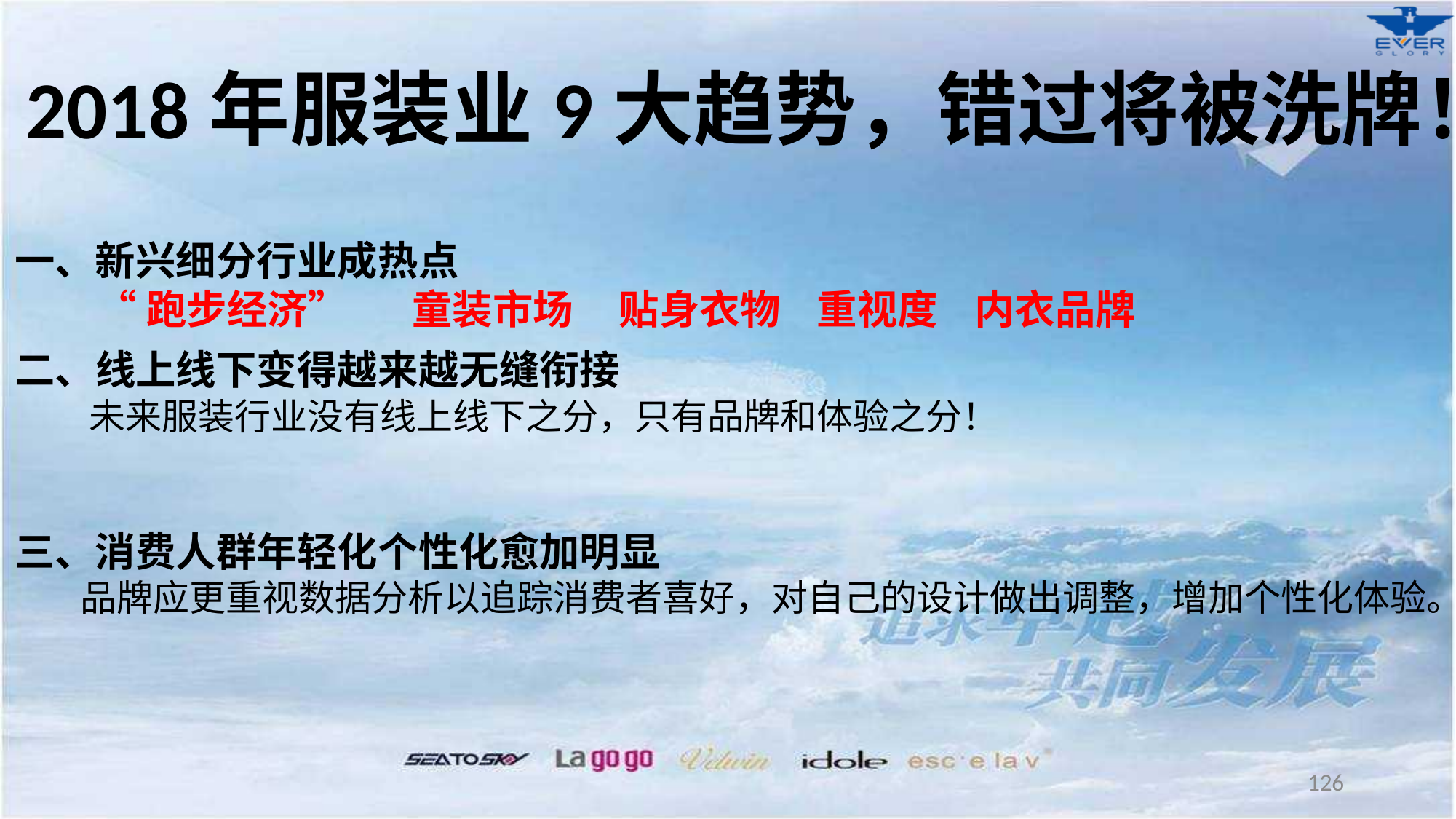

2018年服装业9大趋势，错过将被洗牌！
一、新兴细分行业成热点
         “跑步经济”       童装市场     贴身衣物    重视度    内衣品牌
二、线上线下变得越来越无缝衔接
        未来服装行业没有线上线下之分，只有品牌和体验之分！
三、消费人群年轻化个性化愈加明显
       品牌应更重视数据分析以追踪消费者喜好，对自己的设计做出调整，增加个性化体验。
126